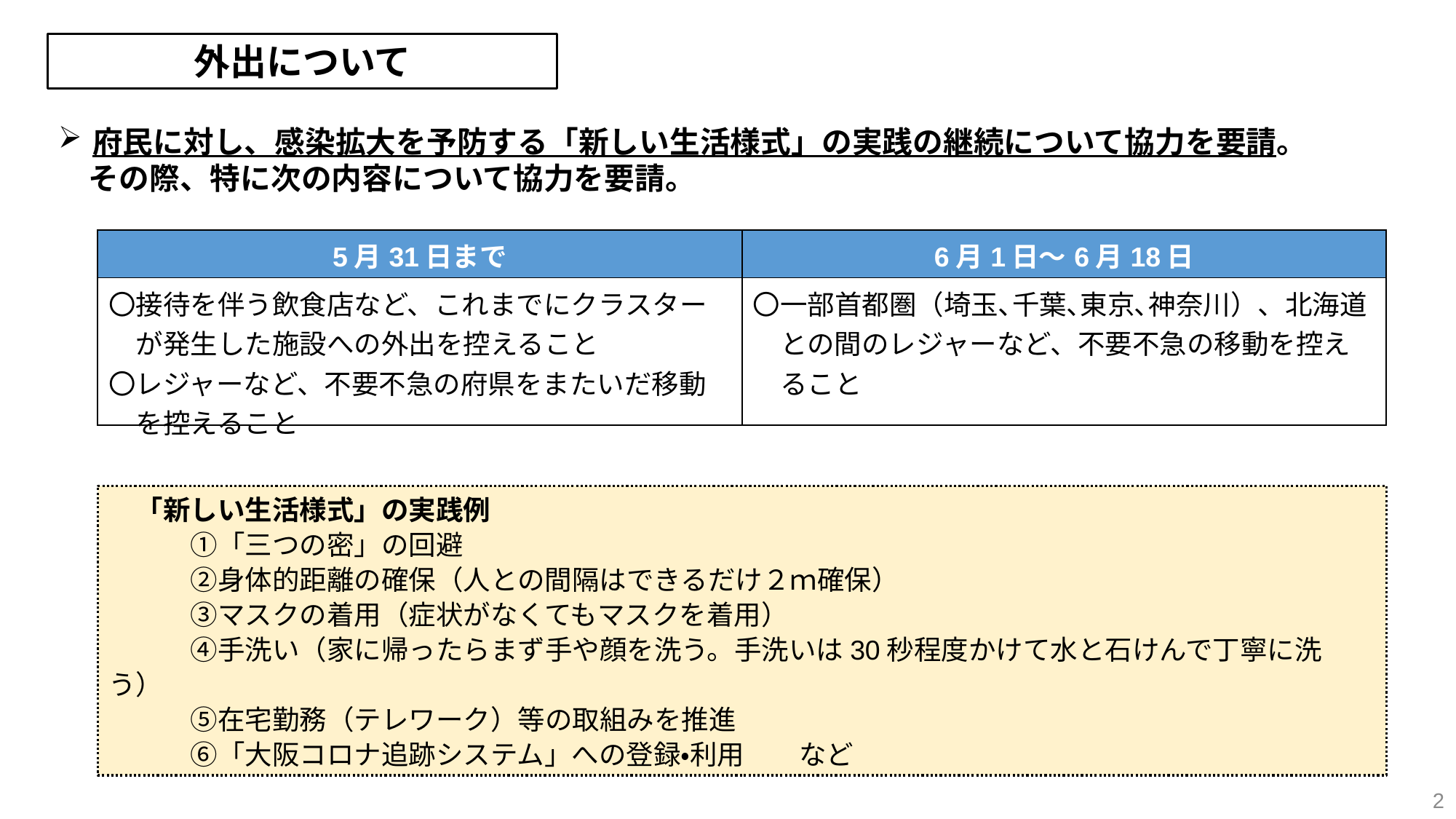

外出について
府民に対し、感染拡大を予防する「新しい生活様式」の実践の継続について協力を要請。
　その際、特に次の内容について協力を要請。
| 5月31日まで | 6月1日～6月18日 |
| --- | --- |
| 〇接待を伴う飲食店など、これまでにクラスター 　が発生した施設への外出を控えること 〇レジャーなど、不要不急の府県をまたいだ移動 　を控えること | 〇一部首都圏（埼玉､千葉､東京､神奈川）、北海道 　との間のレジャーなど、不要不急の移動を控え 　ること |
　「新しい生活様式」の実践例
　　　①「三つの密」の回避
　　　②身体的距離の確保（人との間隔はできるだけ２ｍ確保）
　　　③マスクの着用（症状がなくてもマスクを着用）
　　　④手洗い（家に帰ったらまず手や顔を洗う。手洗いは30秒程度かけて水と石けんで丁寧に洗う）
　　　⑤在宅勤務（テレワーク）等の取組みを推進
　　　⑥「大阪コロナ追跡システム」への登録・利用　　など
2